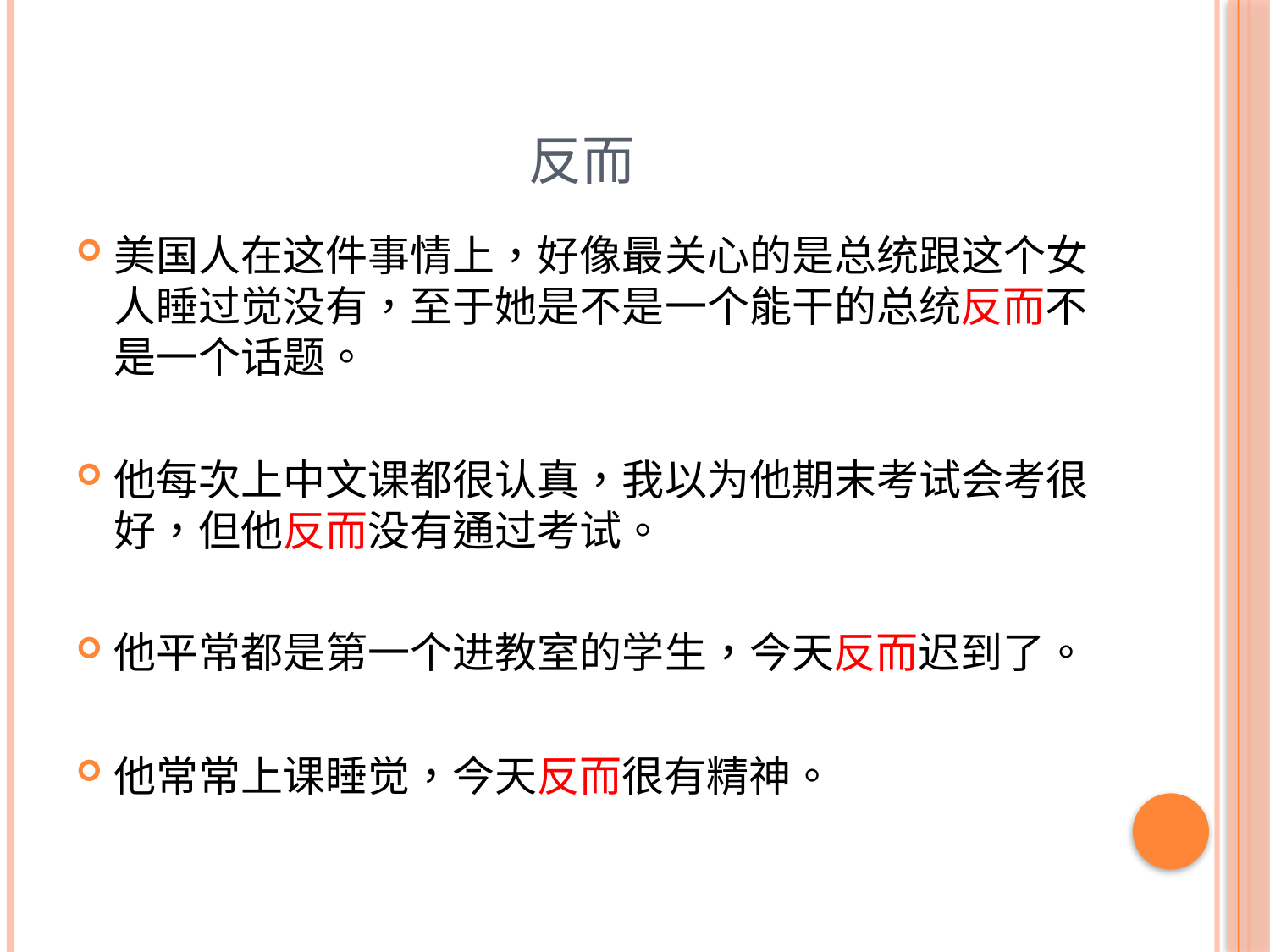

# 反而
美国人在这件事情上，好像最关心的是总统跟这个女人睡过觉没有，至于她是不是一个能干的总统反而不是一个话题。

他每次上中文课都很认真，我以为他期末考试会考很好，但他反而没有通过考试。

他平常都是第一个进教室的学生，今天反而迟到了。

他常常上课睡觉，今天反而很有精神。